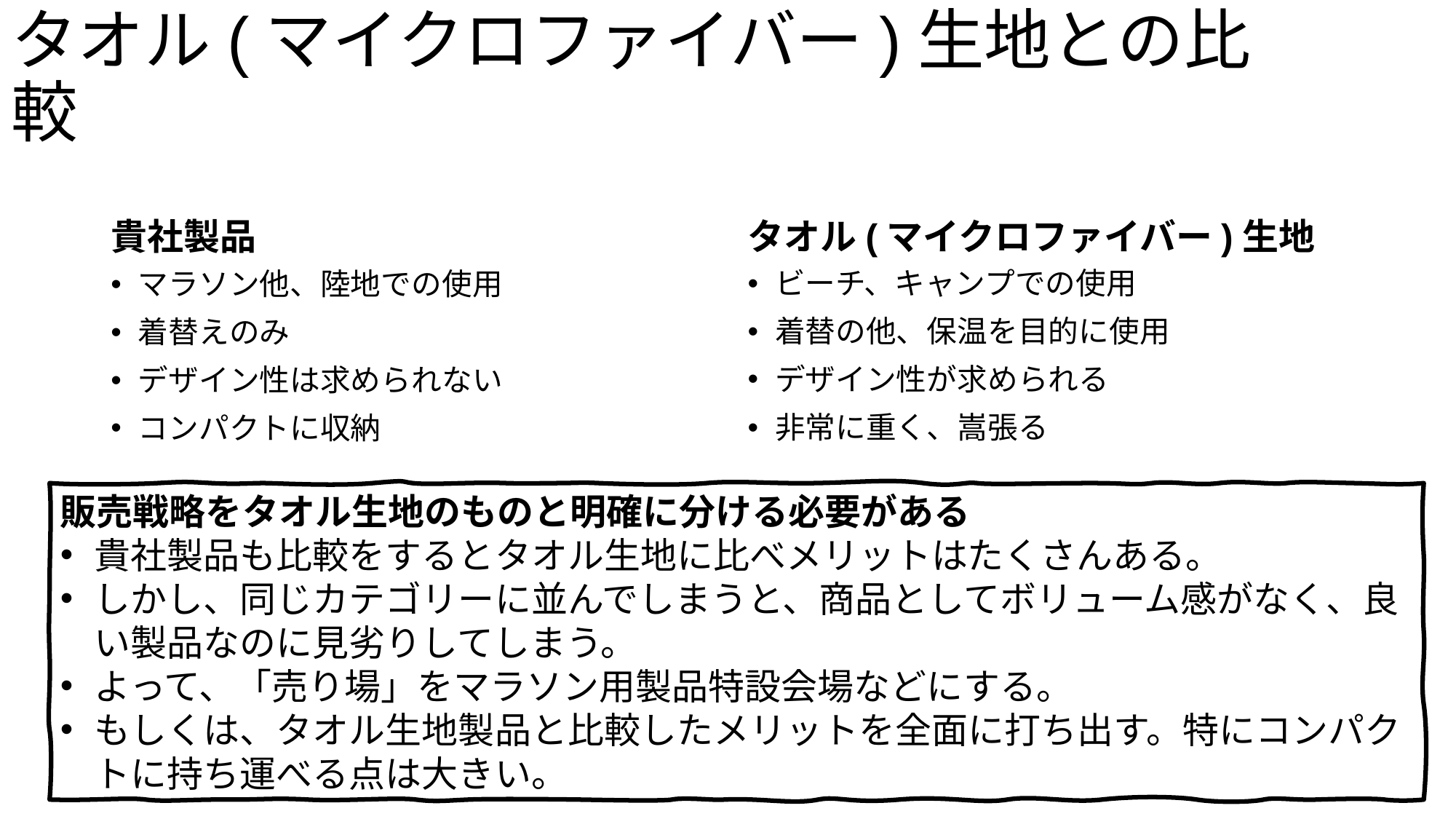

# タオル(マイクロファイバー)生地との比較
貴社製品
タオル(マイクロファイバー)生地
ビーチ、キャンプでの使用
着替の他、保温を目的に使用
デザイン性が求められる
非常に重く、嵩張る

マラソン他、陸地での使用
着替えのみ
デザイン性は求められない
コンパクトに収納

販売戦略をタオル生地のものと明確に分ける必要がある
貴社製品も比較をするとタオル生地に比べメリットはたくさんある。
しかし、同じカテゴリーに並んでしまうと、商品としてボリューム感がなく、良い製品なのに見劣りしてしまう。
よって、「売り場」をマラソン用製品特設会場などにする。
もしくは、タオル生地製品と比較したメリットを全面に打ち出す。特にコンパクトに持ち運べる点は大きい。